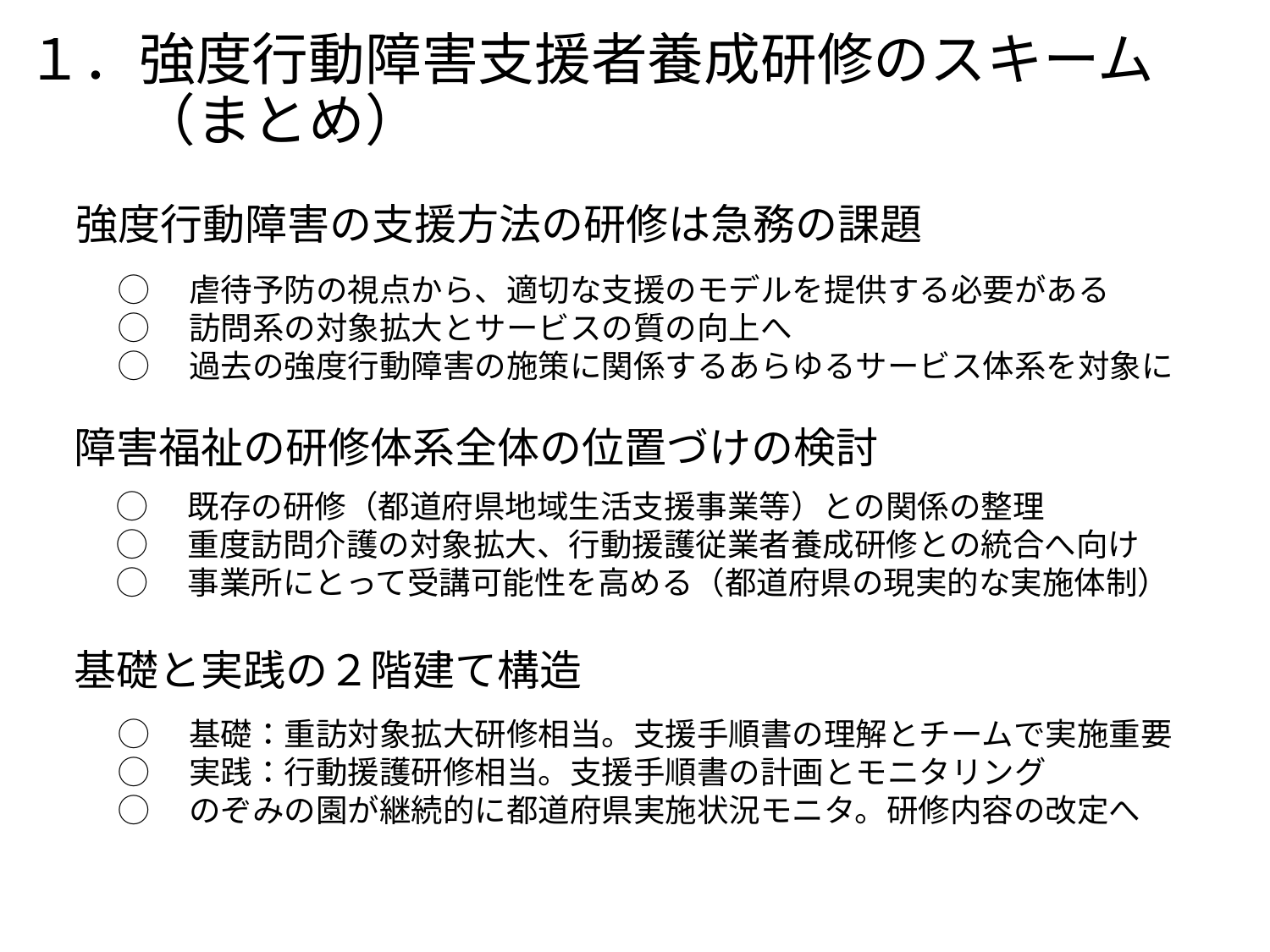

# １．強度行動障害支援者養成研修のスキーム 　　（まとめ）
強度行動障害の支援方法の研修は急務の課題
◯　虐待予防の視点から、適切な支援のモデルを提供する必要がある
◯　訪問系の対象拡大とサービスの質の向上へ
◯　過去の強度行動障害の施策に関係するあらゆるサービス体系を対象に
障害福祉の研修体系全体の位置づけの検討
◯　既存の研修（都道府県地域生活支援事業等）との関係の整理
◯　重度訪問介護の対象拡大、行動援護従業者養成研修との統合へ向け
◯　事業所にとって受講可能性を高める（都道府県の現実的な実施体制）
基礎と実践の２階建て構造
◯　基礎：重訪対象拡大研修相当。支援手順書の理解とチームで実施重要
◯　実践：行動援護研修相当。支援手順書の計画とモニタリング
◯　のぞみの園が継続的に都道府県実施状況モニタ。研修内容の改定へ